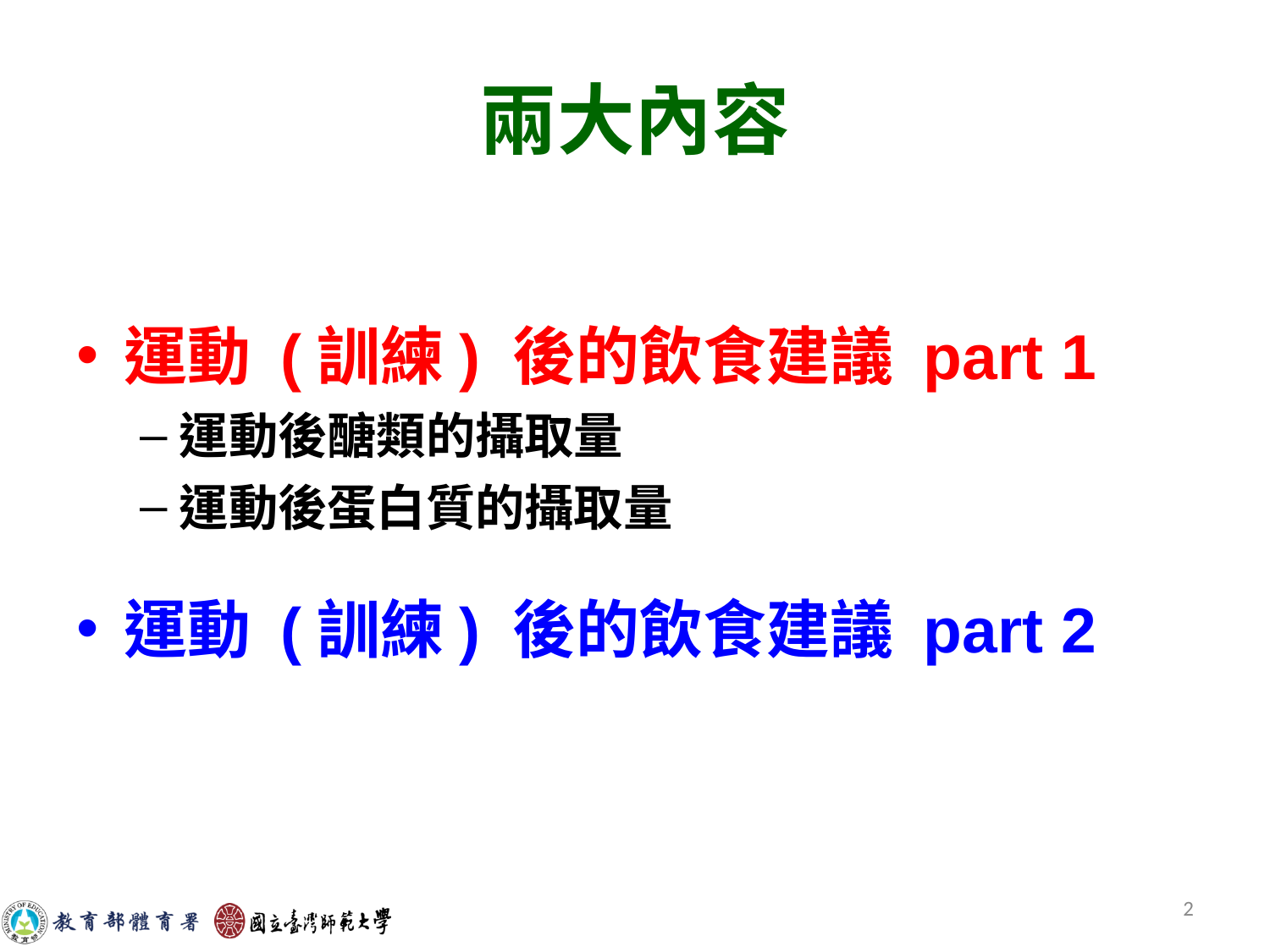

# 兩大內容
運動 (訓練) 後的飲食建議 part 1
運動後醣類的攝取量
運動後蛋白質的攝取量

運動 (訓練) 後的飲食建議 part 2

2